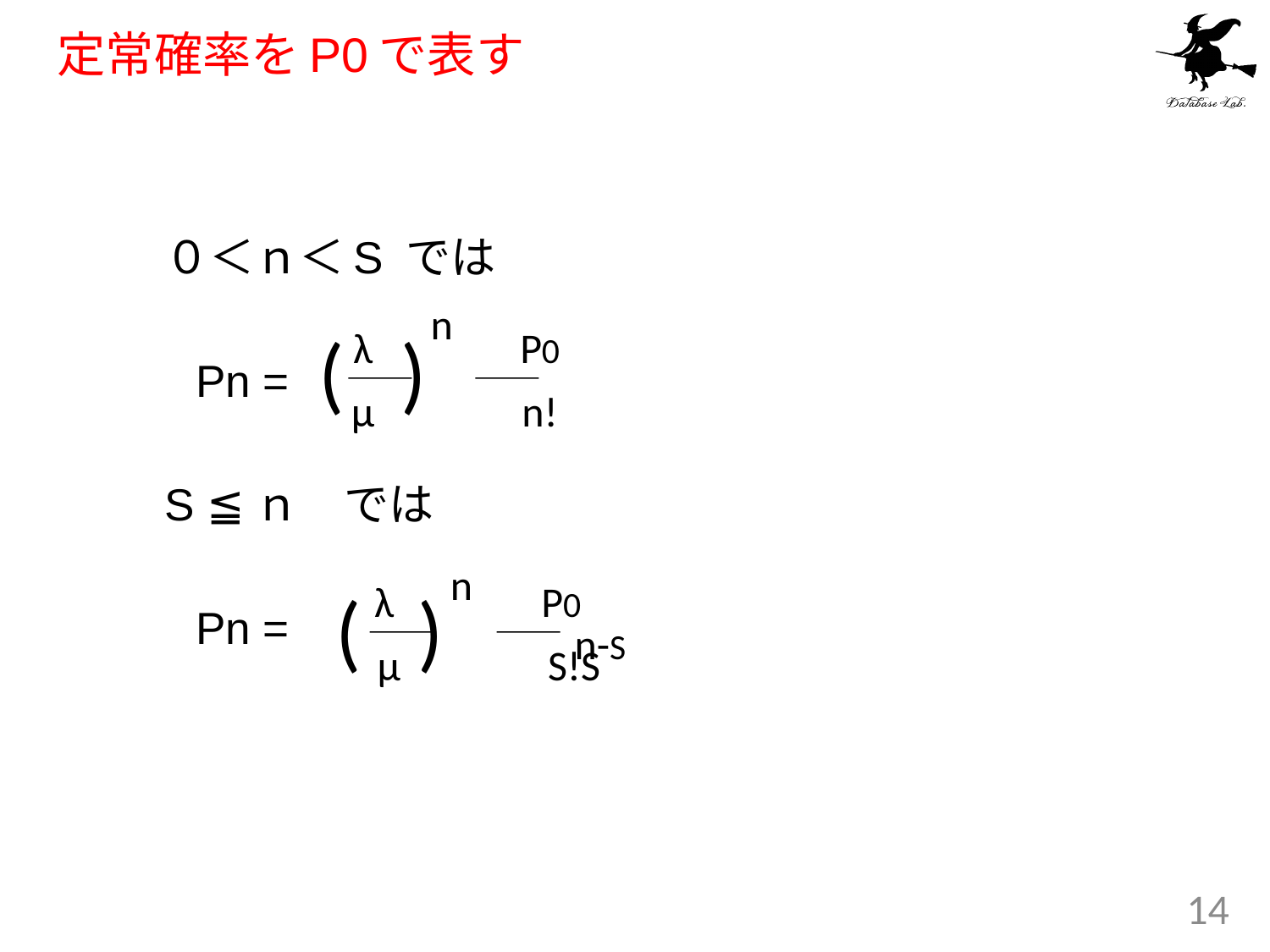

# 定常確率をP0で表す
０＜ｎ＜S では
	Pn =
S ≦ｎ　では
	Pn =
n
(   )
λ　　　P0
μ　　　n!

n
λ　　　P0
(   )
n-S
μ　　　S!S

14